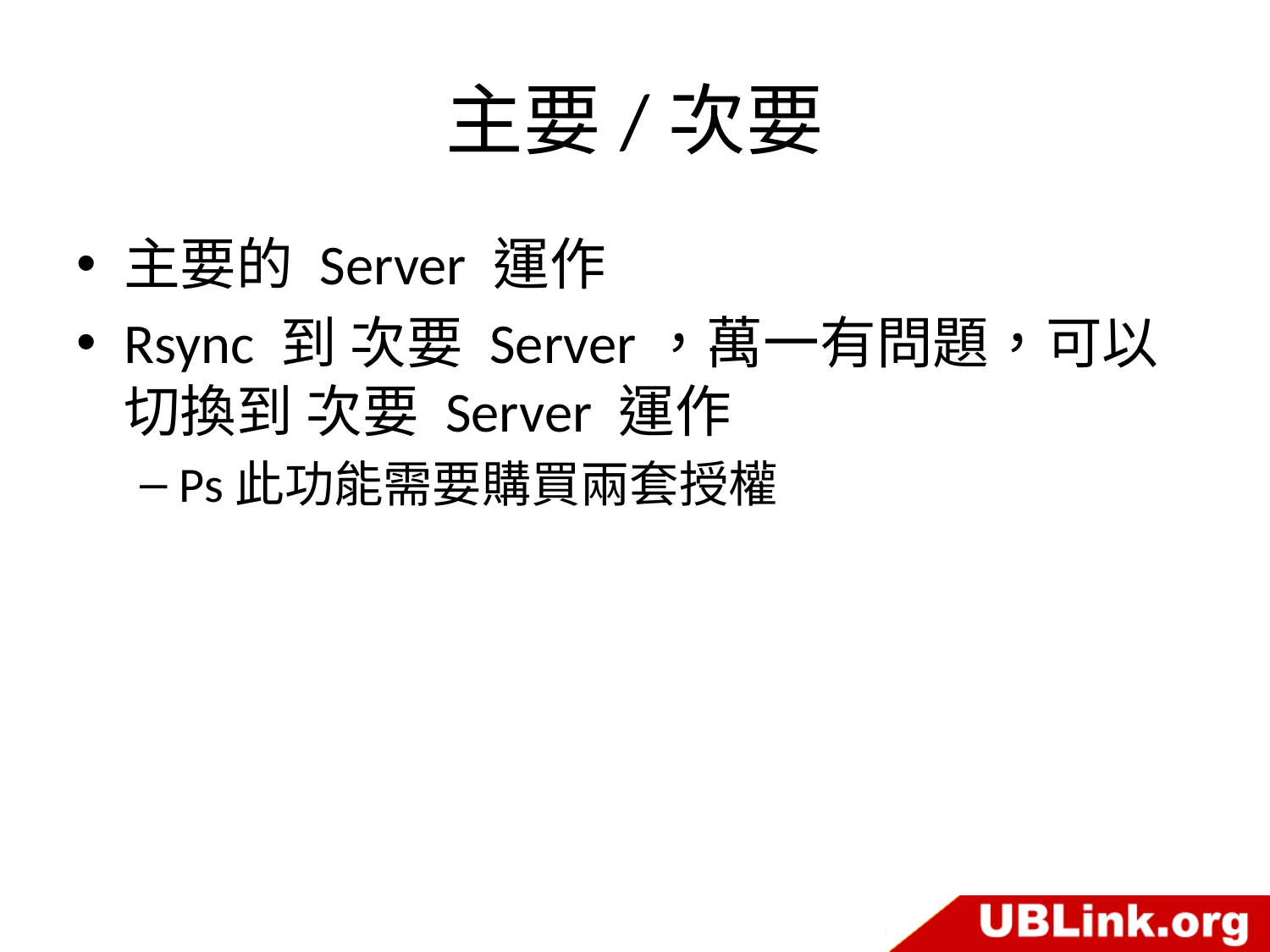

# 主要/次要
主要的 Server 運作
Rsync 到 次要 Server，萬一有問題，可以切換到 次要 Server 運作
Ps此功能需要購買兩套授權